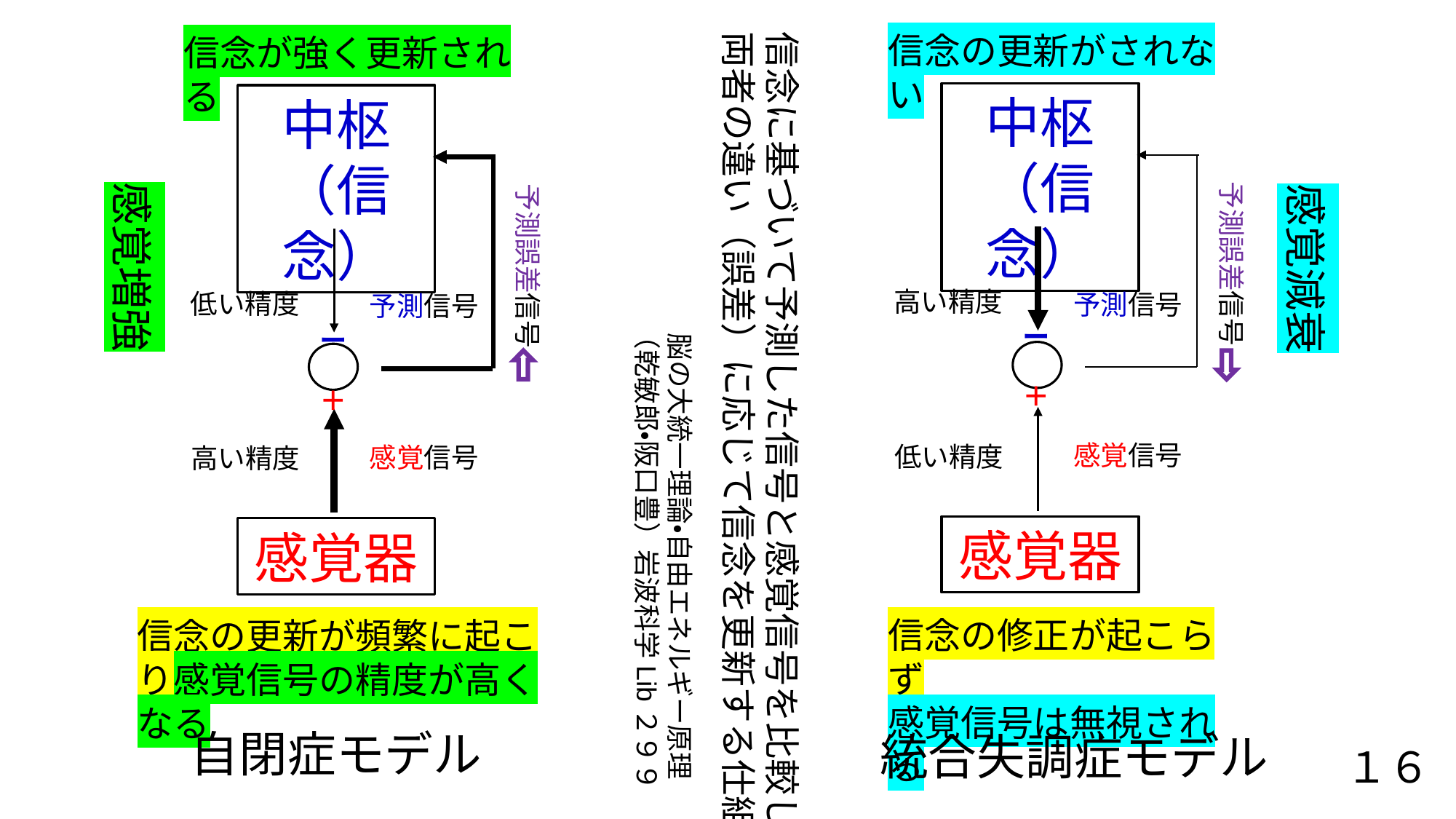

信念に基づいて予測した信号と感覚信号を比較し
両者の違い（誤差）に応じて信念を更新する仕組み
信念の更新がされない
中枢（信念）
予測誤差信号
高い精度
予測信号
ー

＋
感覚信号
低い精度
感覚器
信念の修正が起こらず
感覚信号は無視される
信念が強く更新される
中枢（信念）
予測誤差信号
低い精度
予測信号
ー

＋
感覚信号
高い精度
感覚器
信念の更新が頻繁に起こり感覚信号の精度が高くなる
感覚増強

自閉症モデル
感覚減衰
脳の大統一理論・自由エネルギー原理
（乾敏郎・阪口豊）岩波科学Lib２９９

統合失調症モデル
１６